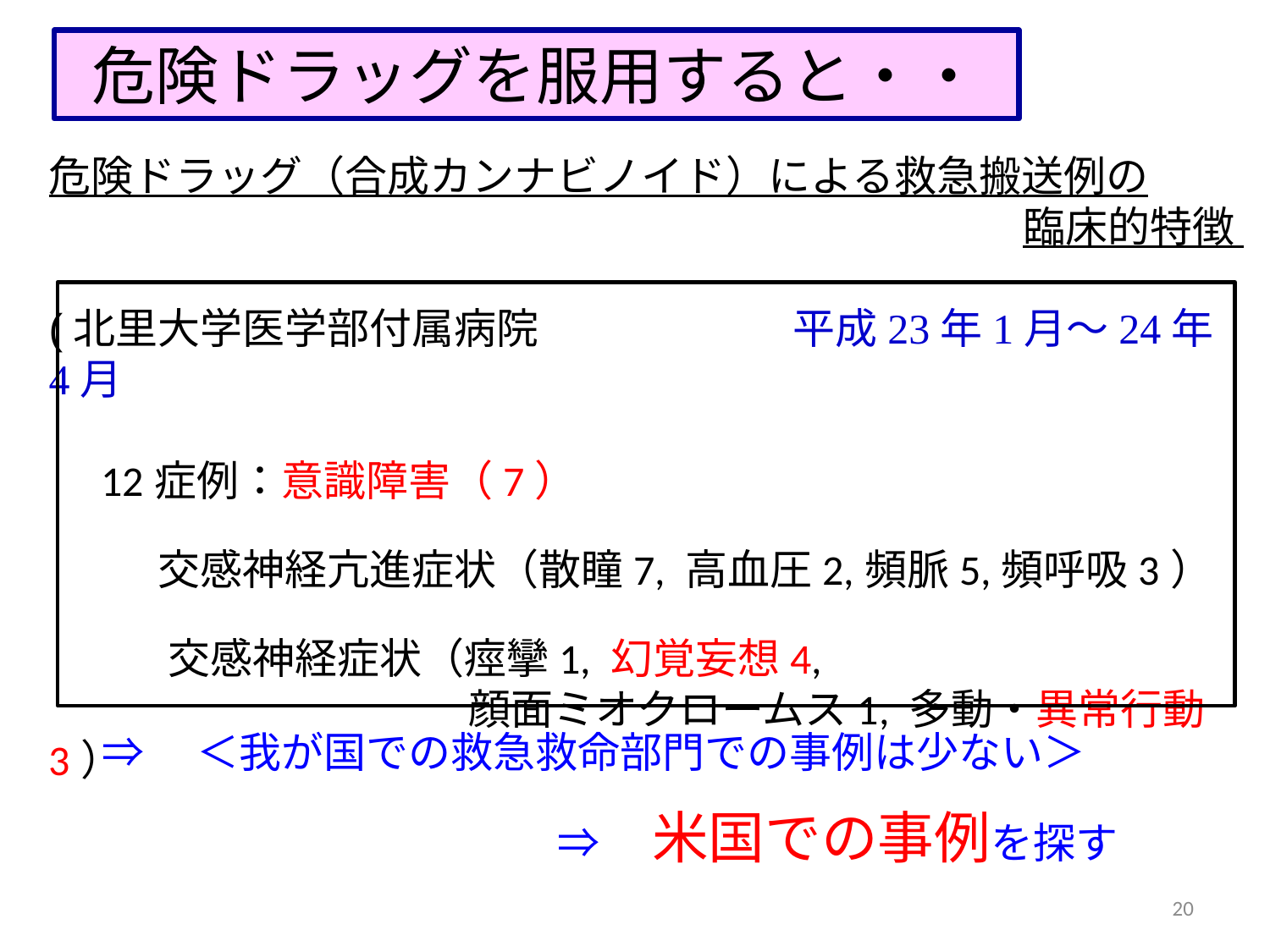

危険ドラッグを服用すると・・

危険ドラッグ（合成カンナビノイド）による救急搬送例の
臨床的特徴

(北里大学医学部付属病院　　　　　　平成23年1月～24年4月

　12症例：意識障害（7）

　       交感神経亢進症状（散瞳7, 高血圧2,頻脈5,頻呼吸3）

       　交感神経症状（痙攣1, 幻覚妄想4,
                                           顔面ミオクロームス1, 多動・異常行動3）

⇒　＜我が国での救急救命部門での事例は少ない＞

⇒　米国での事例を探す
20